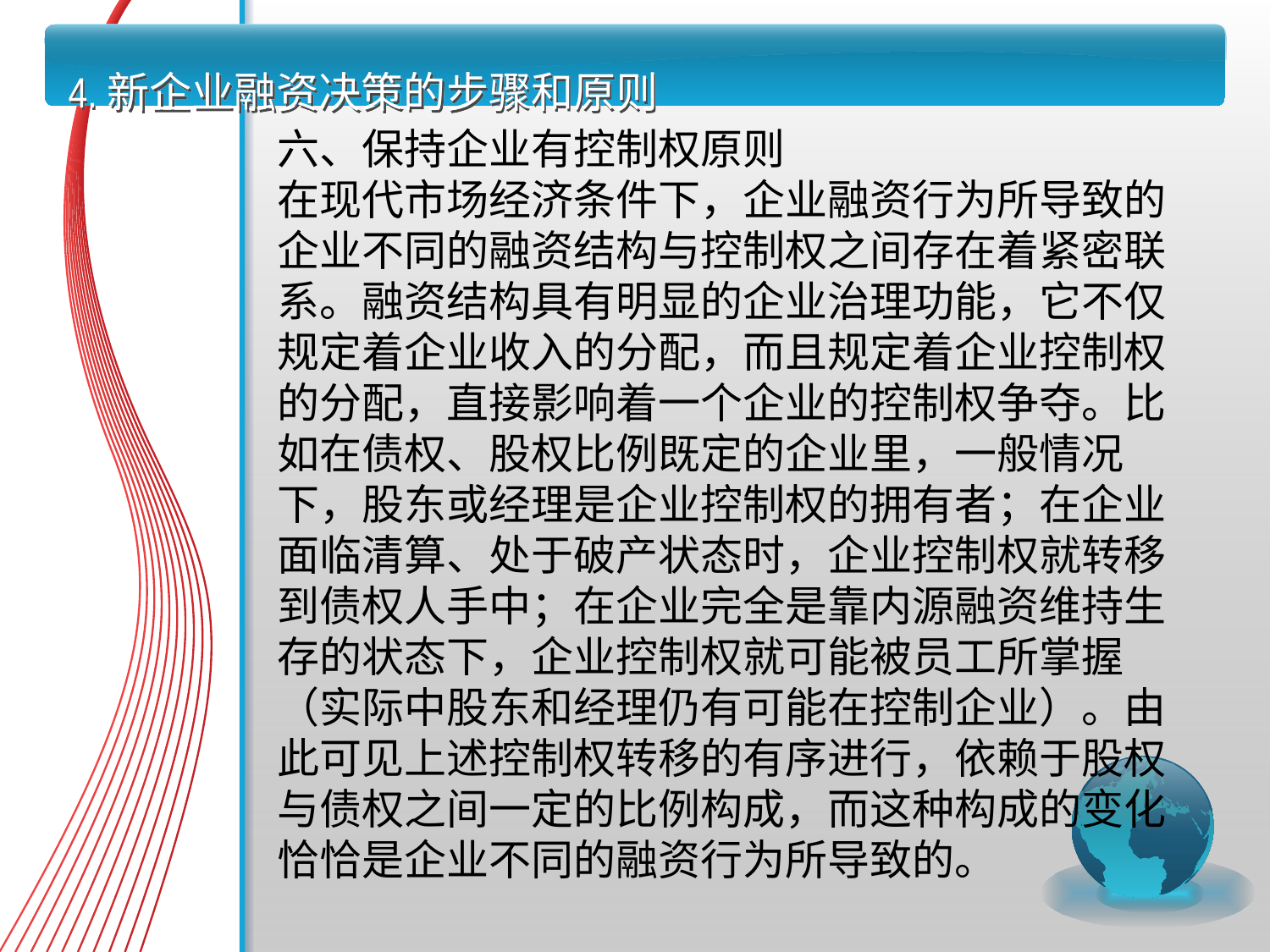

# 4.新企业融资决策的步骤和原则
六、保持企业有控制权原则
在现代市场经济条件下，企业融资行为所导致的企业不同的融资结构与控制权之间存在着紧密联系。融资结构具有明显的企业治理功能，它不仅规定着企业收入的分配，而且规定着企业控制权的分配，直接影响着一个企业的控制权争夺。比如在债权、股权比例既定的企业里，一般情况下，股东或经理是企业控制权的拥有者；在企业面临清算、处于破产状态时，企业控制权就转移到债权人手中；在企业完全是靠内源融资维持生存的状态下，企业控制权就可能被员工所掌握（实际中股东和经理仍有可能在控制企业）。由此可见上述控制权转移的有序进行，依赖于股权与债权之间一定的比例构成，而这种构成的变化恰恰是企业不同的融资行为所导致的。